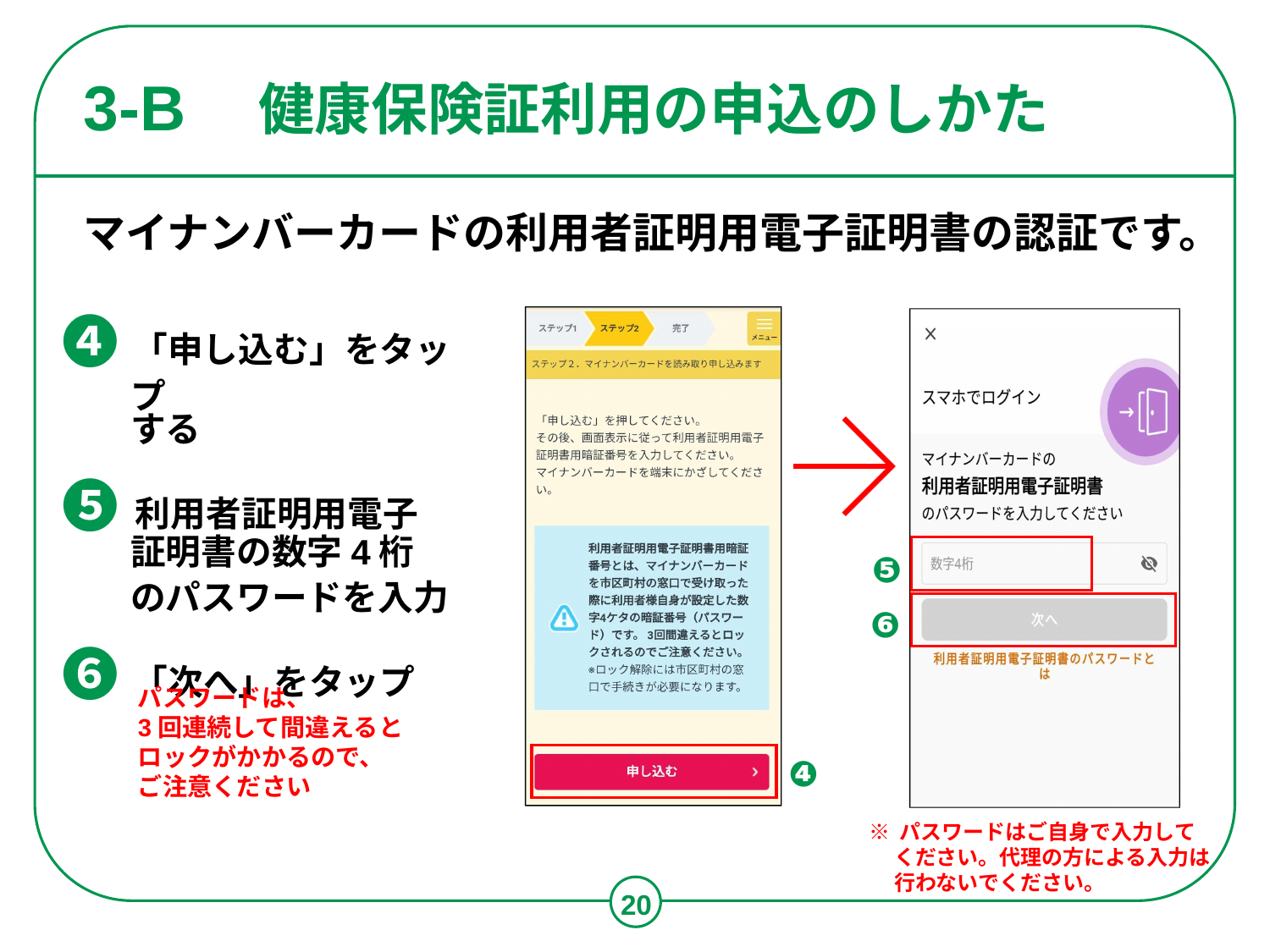

# 健康保険証利用の申込のしかた
3-B
マイナンバーカードの利用者証明用電子証明書の認証です。
❹「申し込む」をタップ
	する
❺ 利用者証明用電子
	証明書の数字4桁
	のパスワードを入力
❻「次へ」をタップ

❺

❻

パスワードは、
3回連続して間違えると
ロックがかかるので、
ご注意ください

❹

※ パスワードはご自身で入力してください。代理の方による入力は行わないでください。